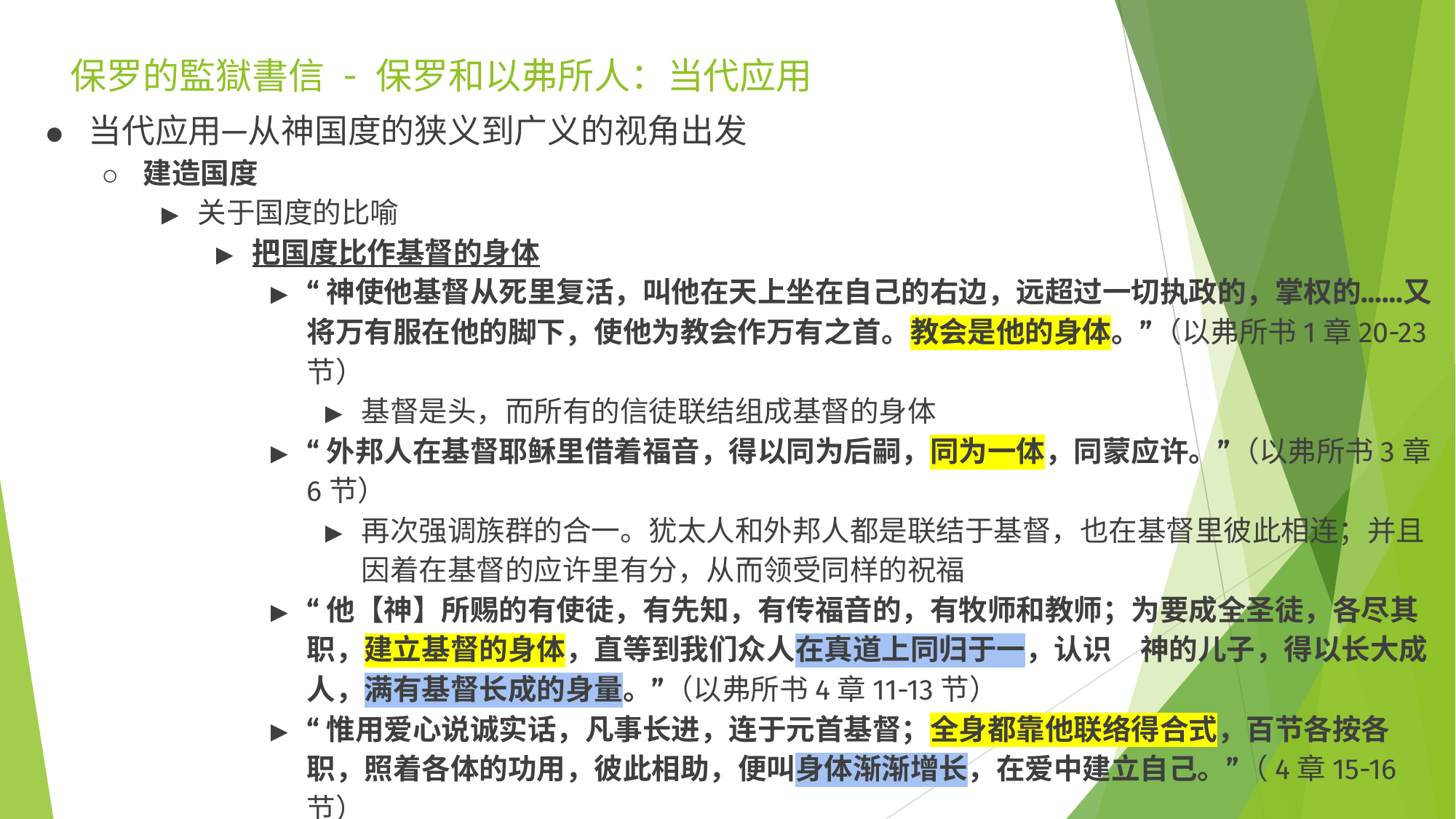

# 保罗的監獄書信 - 保罗和以弗所人：当代应用
当代应用—从神国度的狭义到广义​的视角出发
建造国度
关于国度的比喻
把国度比作基督的身体
“神使他基督从死里复活，叫他在天上坐在自己的右边，远超过一切执政的，掌权的……又将万有服在他的脚下，使他为教会作万有之首。教会是他的身体。”（以弗所书1章20-23节）
基督是头，而所有的信徒联结组成基督的身体
“外邦人在基督耶稣里借着福音，得以同为后嗣，同为一体，同蒙应许。”（以弗所书3章6节）​​
再次强调族群的合一。犹太人和外邦人都是联结于基督，也在基督里彼此相连；并且因着在基督的应许里有分，从而领受同样的祝福
“他【神】所赐的有使徒，有先知，有传福音的，有牧师和教师；为要成全圣徒，各尽其职，建立基督的身体，直等到我们众人在真道上同归于一，认识　神的儿子，得以长大成人，满有基督长成的身量。”（以弗所书4章11-13节）​​
“惟用爱心说诚实话，凡事长进，连于元首基督；全身都靠他联络得合式，百节各按各职，照着各体的功用，彼此相助，便叫身体渐渐增长，在爱中建立自己。”（4章15-16节）​​